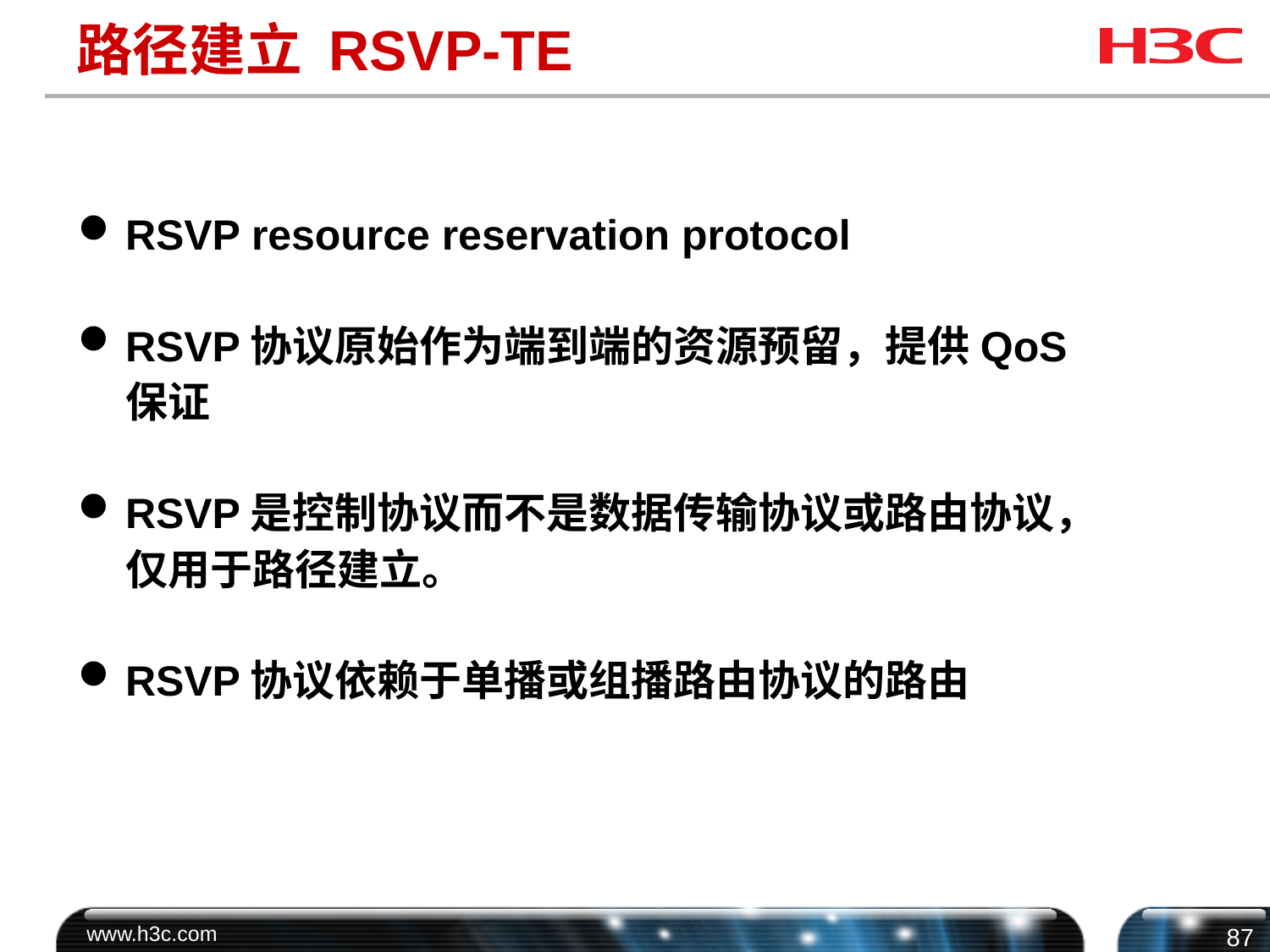

# 路径建立 RSVP-TE
RSVP resource reservation protocol

RSVP协议原始作为端到端的资源预留，提供QoS保证

RSVP是控制协议而不是数据传输协议或路由协议，仅用于路径建立。

RSVP协议依赖于单播或组播路由协议的路由